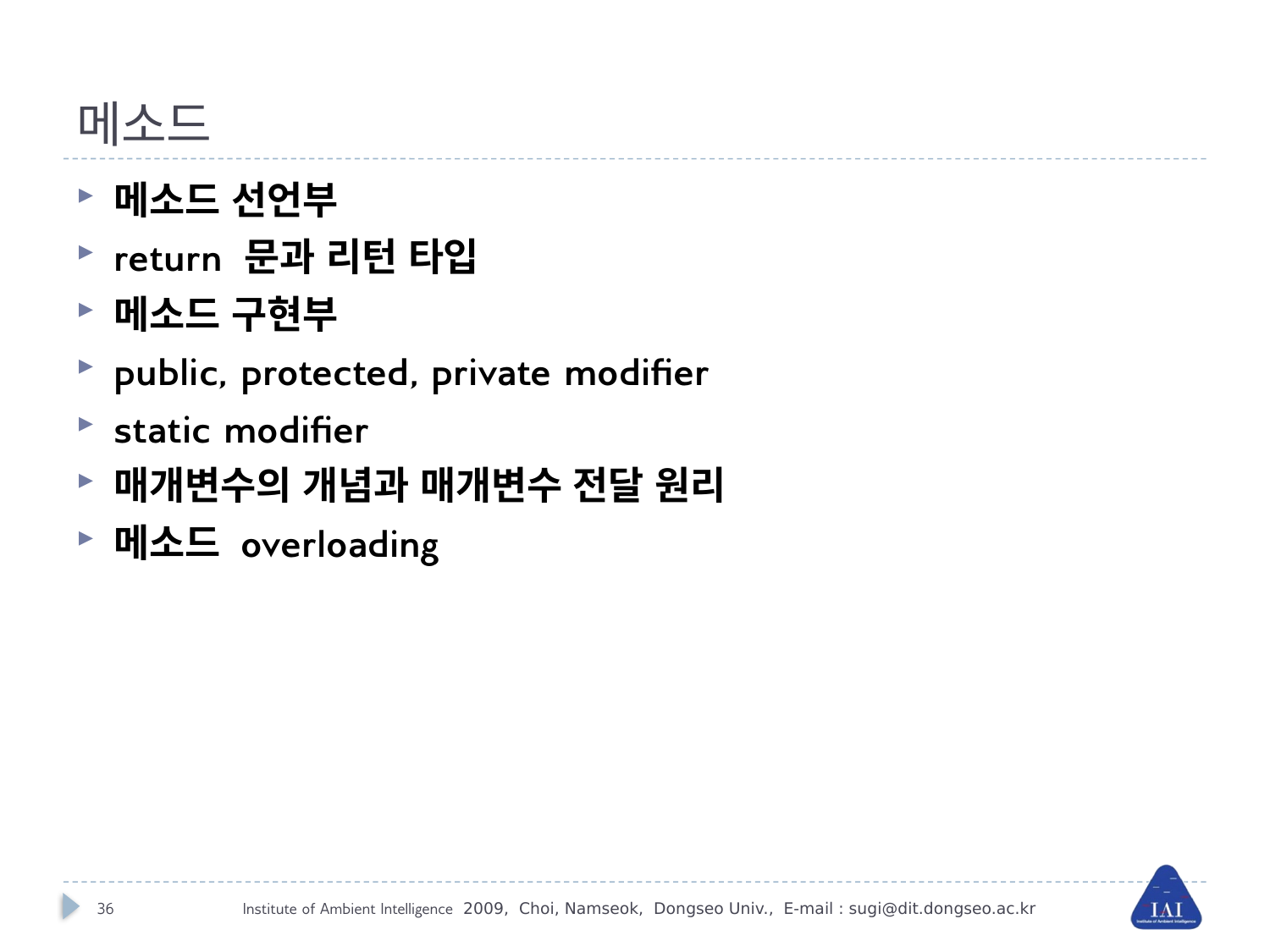

# 메소드
메소드 선언부
return 문과 리턴 타입
메소드 구현부
public, protected, private modifier
static modifier
매개변수의 개념과 매개변수 전달 원리
메소드 overloading